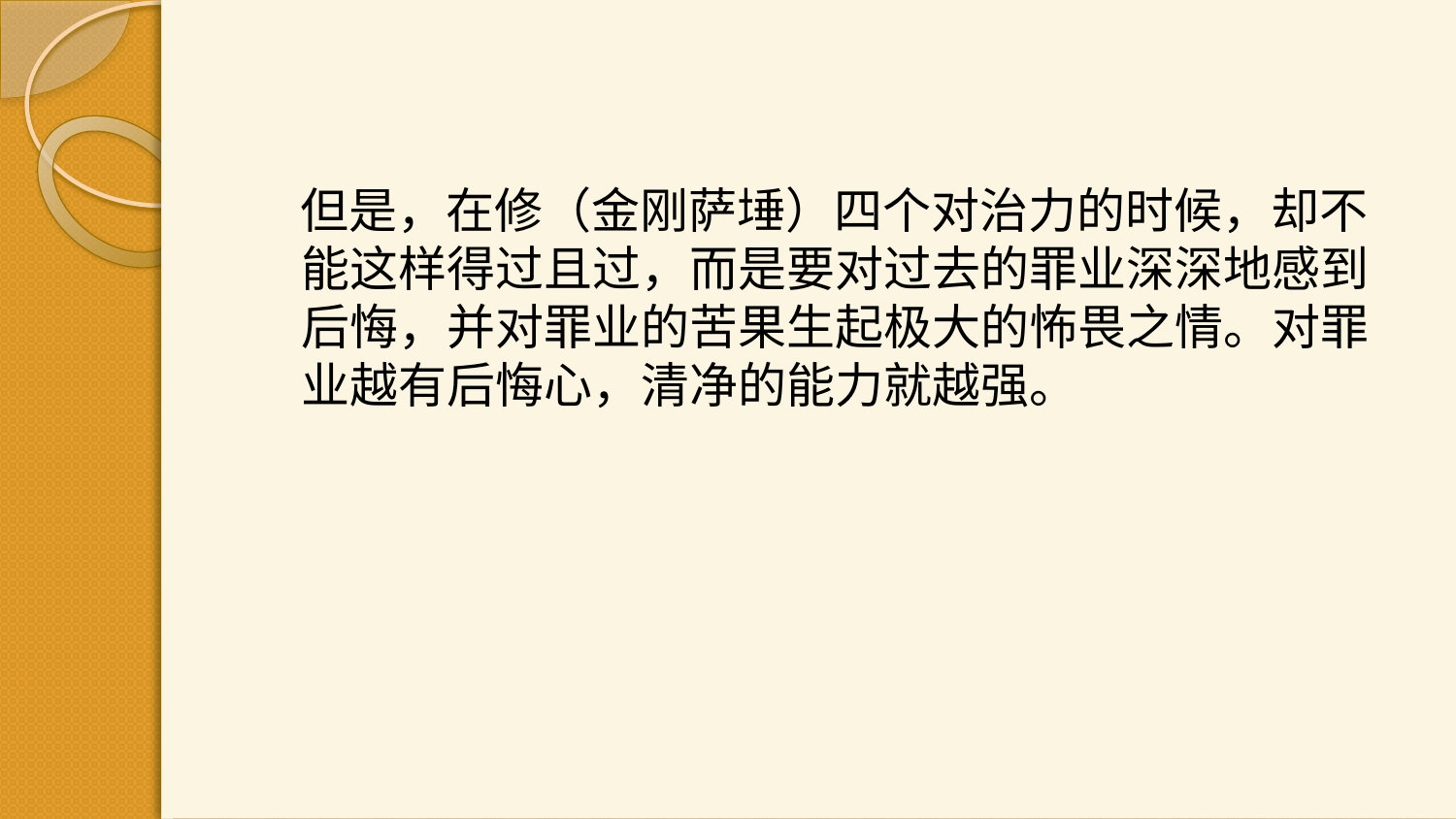

#
   但是，在修（金刚萨埵）四个对治力的时候，却不能这样得过且过，而是要对过去的罪业深深地感到后悔，并对罪业的苦果生起极大的怖畏之情。对罪业越有后悔心，清净的能力就越强。